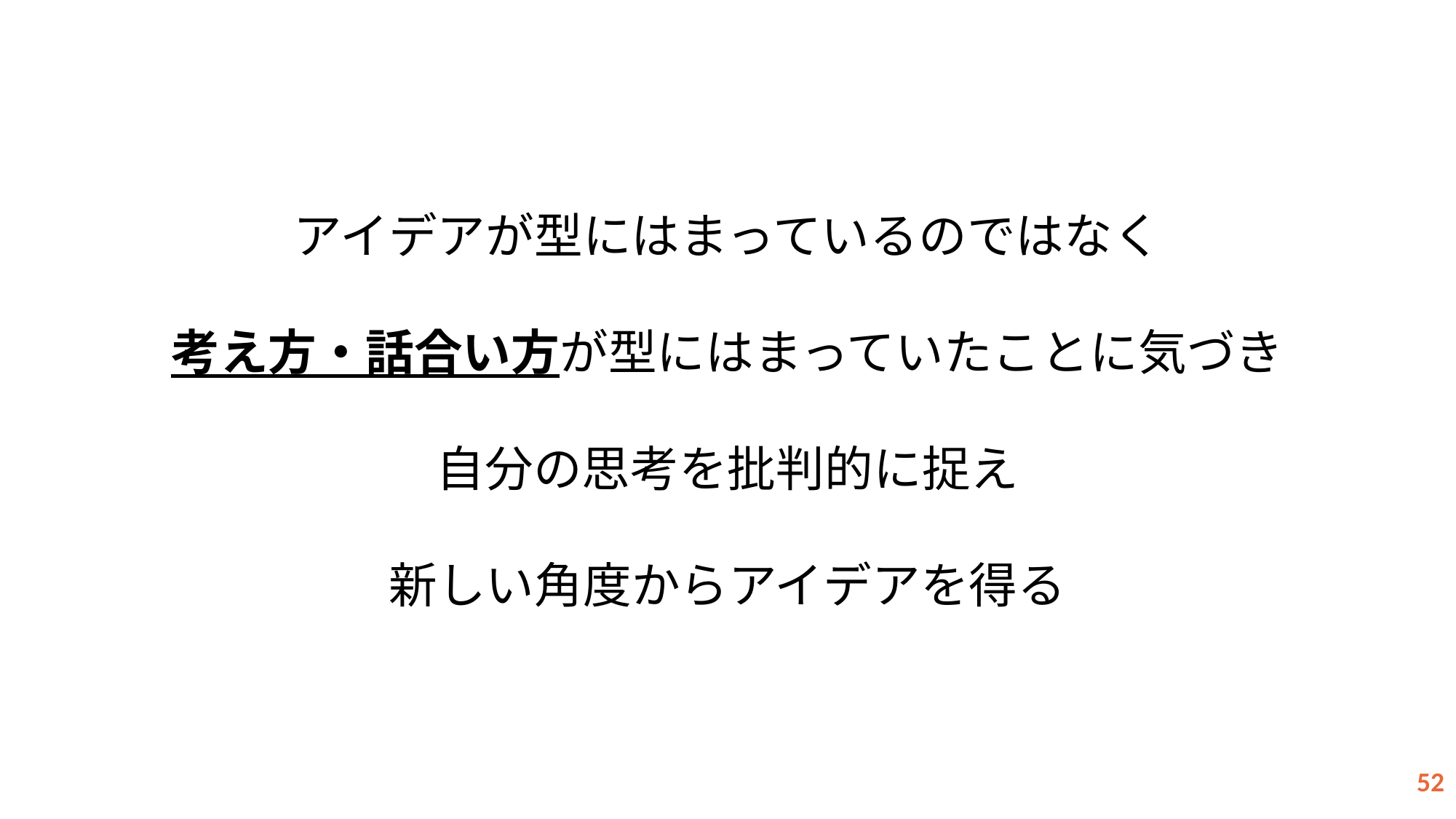

アイデアが型にはまっているのではなく
考え方・話合い方が型にはまっていたことに気づき
自分の思考を批判的に捉え
新しい角度からアイデアを得る
52